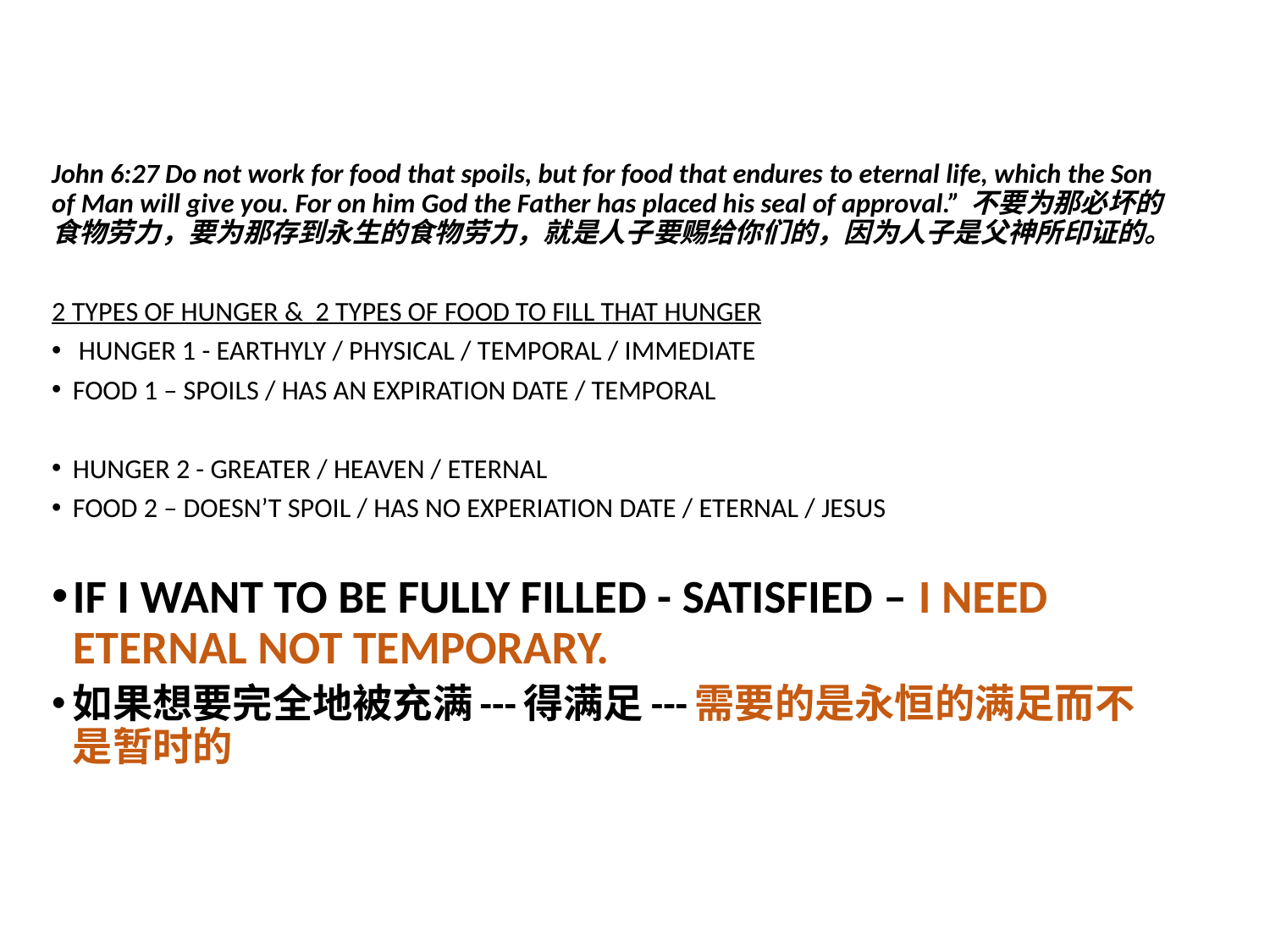

John 6:27 Do not work for food that spoils, but for food that endures to eternal life, which the Son of Man will give you. For on him God the Father has placed his seal of approval.” 不要为那必坏的食物劳力，要为那存到永生的食物劳力，就是人子要赐给你们的，因为人子是父神所印证的。

2 TYPES OF HUNGER &  2 TYPES OF FOOD TO FILL THAT HUNGER
 HUNGER 1 - EARTHYLY / PHYSICAL / TEMPORAL / IMMEDIATE
FOOD 1 – SPOILS / HAS AN EXPIRATION DATE / TEMPORAL

HUNGER 2 - GREATER / HEAVEN / ETERNAL
FOOD 2 – DOESN’T SPOIL / HAS NO EXPERIATION DATE / ETERNAL / JESUS

IF I WANT TO BE FULLY FILLED - SATISFIED – I NEED ETERNAL NOT TEMPORARY.
如果想要完全地被充满---得满足---需要的是永恒的满足而不是暂时的